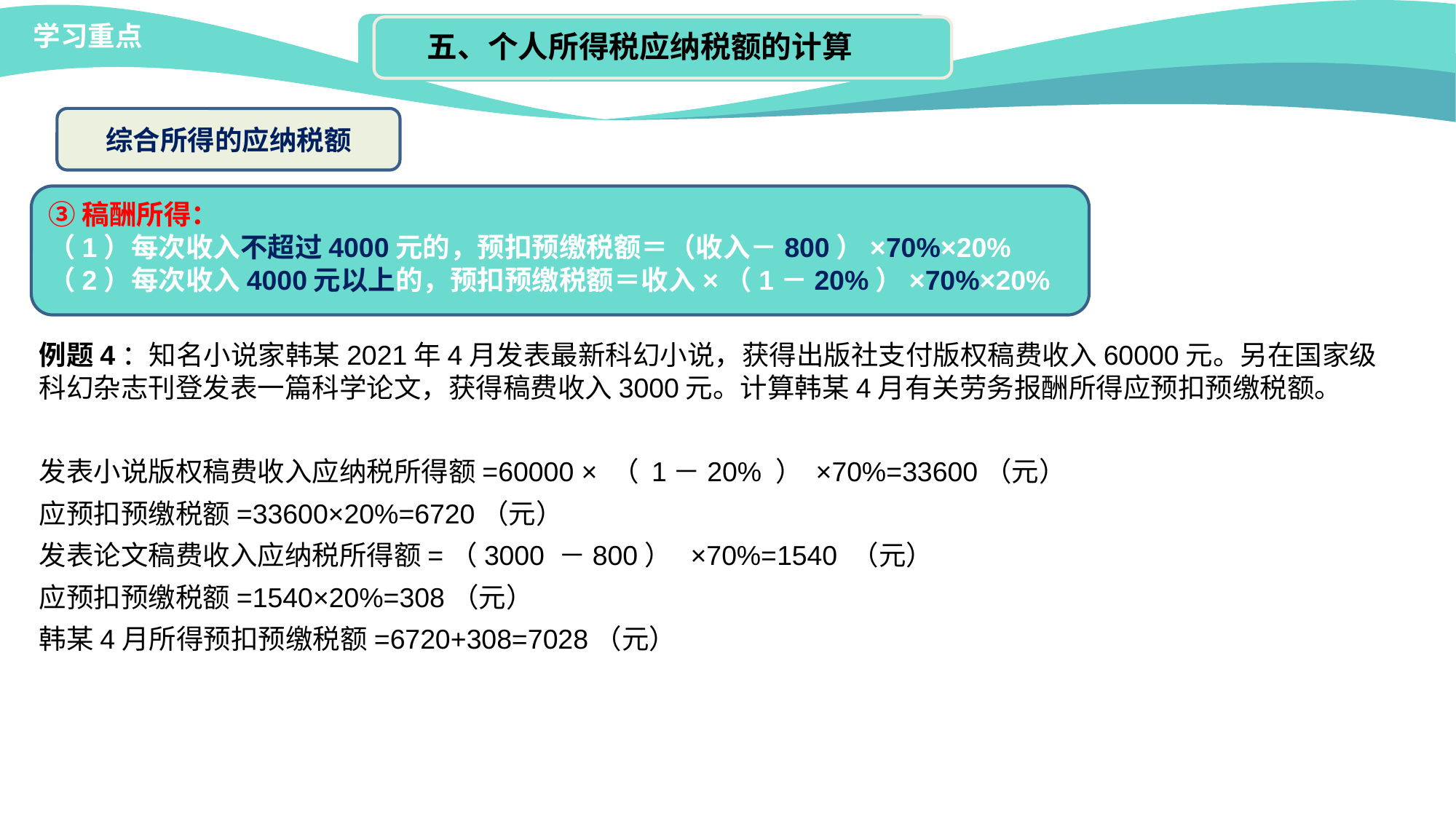

学习重点

五、个人所得税应纳税额的计算
综合所得的应纳税额
③稿酬所得：
（1）每次收入不超过4000元的，预扣预缴税额＝（收入－800）×70%×20%
（2）每次收入4000元以上的，预扣预缴税额＝收入×（1－20%）×70%×20%
例题4：知名小说家韩某2021年4月发表最新科幻小说，获得出版社支付版权稿费收入60000元。另在国家级科幻杂志刊登发表一篇科学论文，获得稿费收入3000元。计算韩某4月有关劳务报酬所得应预扣预缴税额。

发表小说版权稿费收入应纳税所得额=60000 × （ 1－20% ） ×70%=33600（元）
应预扣预缴税额=33600×20%=6720（元）
发表论文稿费收入应纳税所得额=（3000 －800）  ×70%=1540 （元）
应预扣预缴税额=1540×20%=308（元）
韩某4月所得预扣预缴税额=6720+308=7028（元）